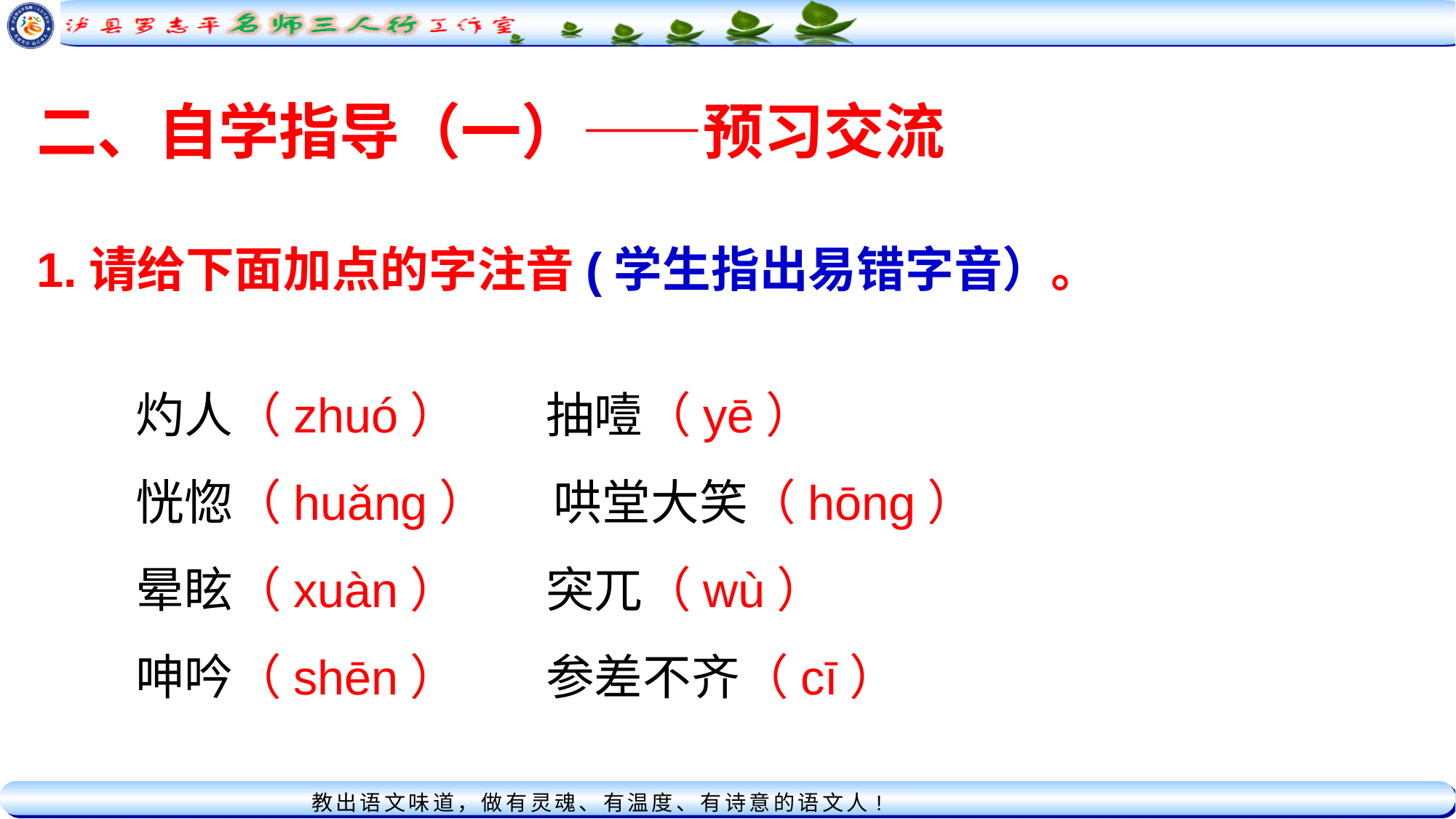

二、自学指导（一）——预习交流

1.请给下面加点的字注音(学生指出易错字音）。

        灼人（zhuó）        抽噎（yē）
        恍惚（huǎng）      哄堂大笑（hōng）
        晕眩（xuàn）        突兀（wù）
        呻吟（shēn）        参差不齐（cī）